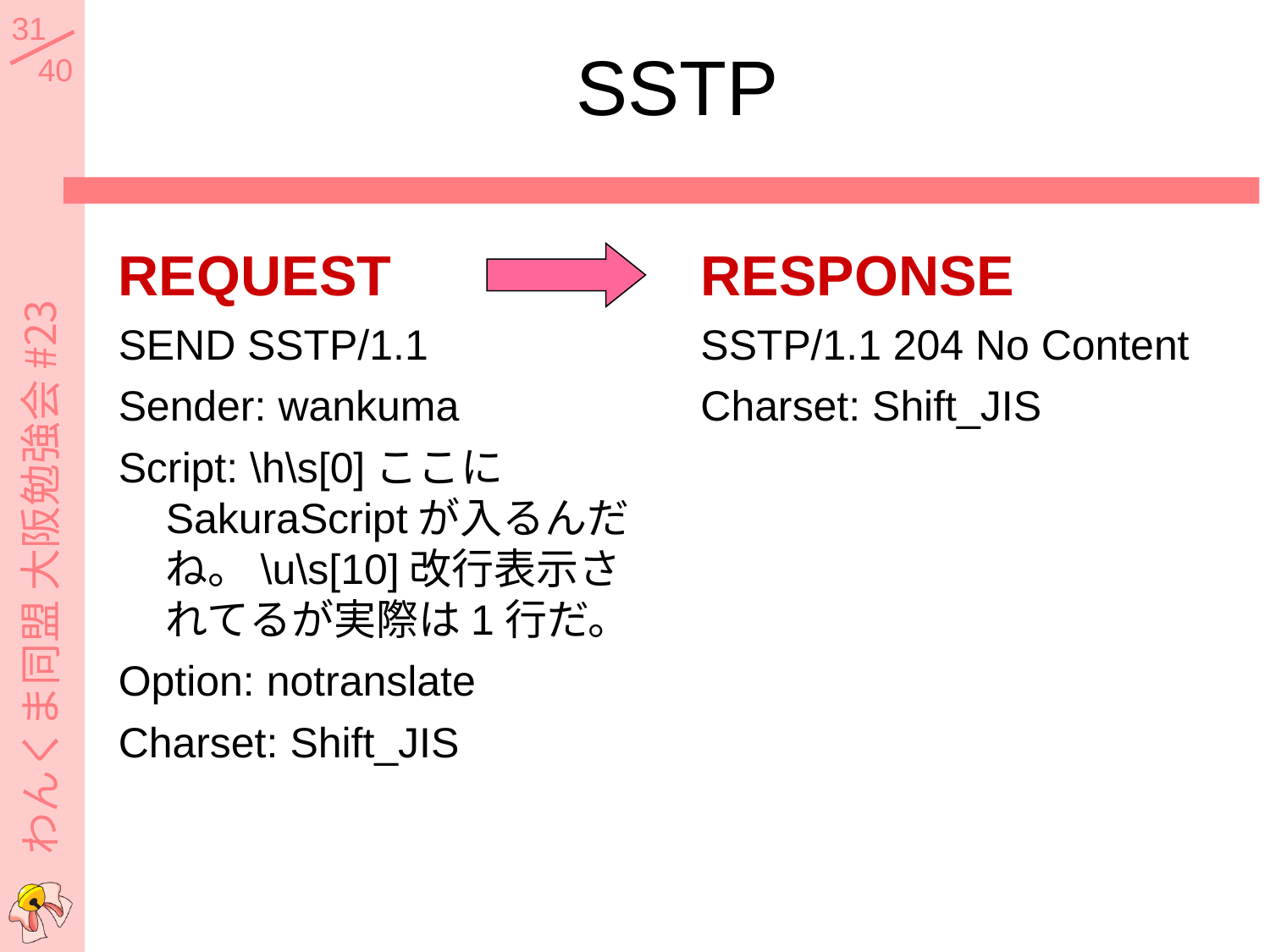

# SSTP
REQUEST
SEND SSTP/1.1
Sender: wankuma
Script: \h\s[0]ここにSakuraScriptが入るんだね。\u\s[10]改行表示されてるが実際は1行だ。
Option: notranslate
Charset: Shift_JIS
RESPONSE
SSTP/1.1 204 No Content
Charset: Shift_JIS

わんくま同盟 大阪勉強会 #23